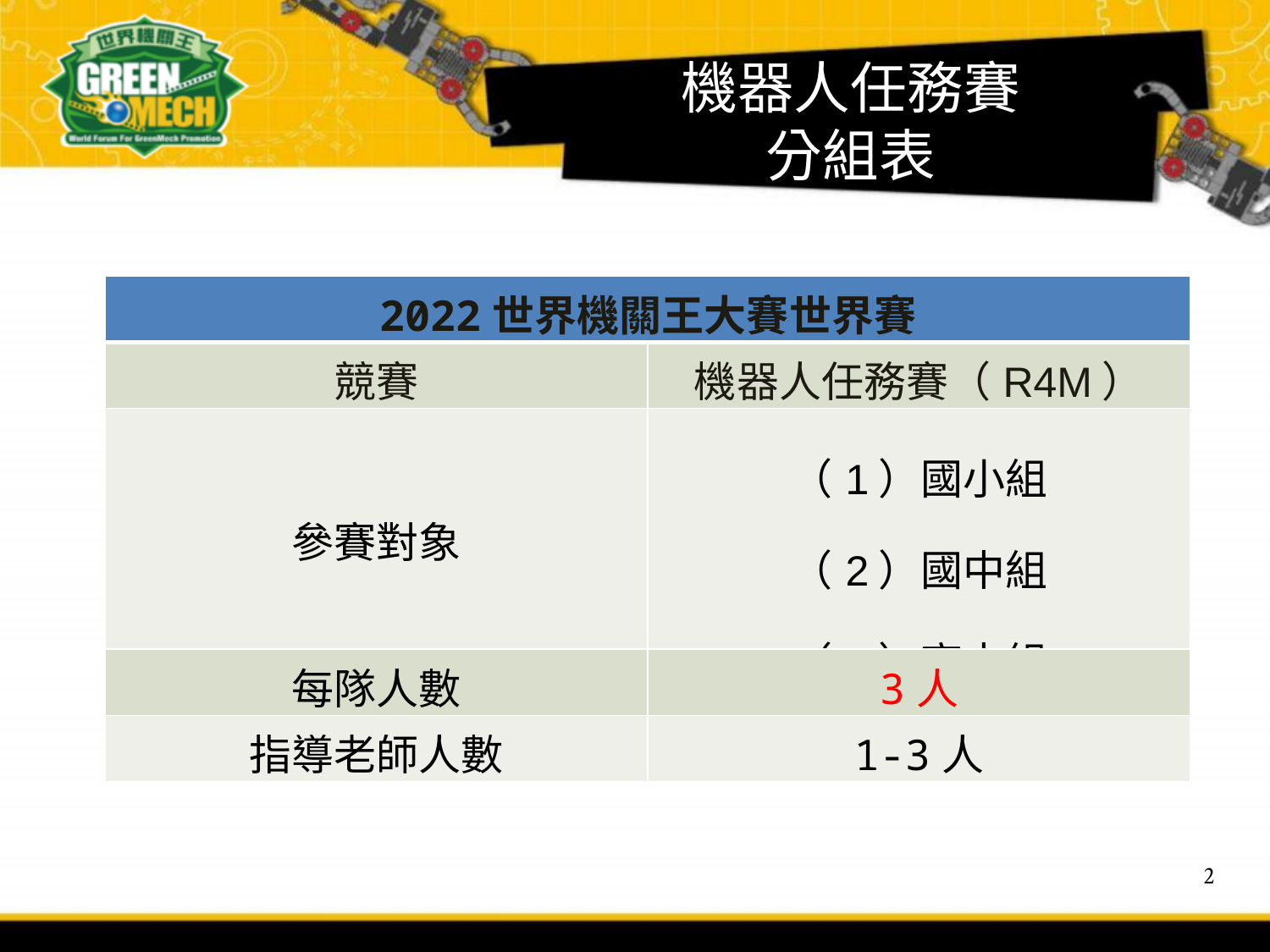

機器人任務賽
分組表
| 2022世界機關王大賽世界賽 |  |
| --- | --- |
| 競賽 | 機器人任務賽（R4M） |
| 參賽對象 | （1）國小組 （2）國中組 （3）高中組 |
| 每隊人數 | 3人 |
| 指導老師人數 | 1-3人 |
2